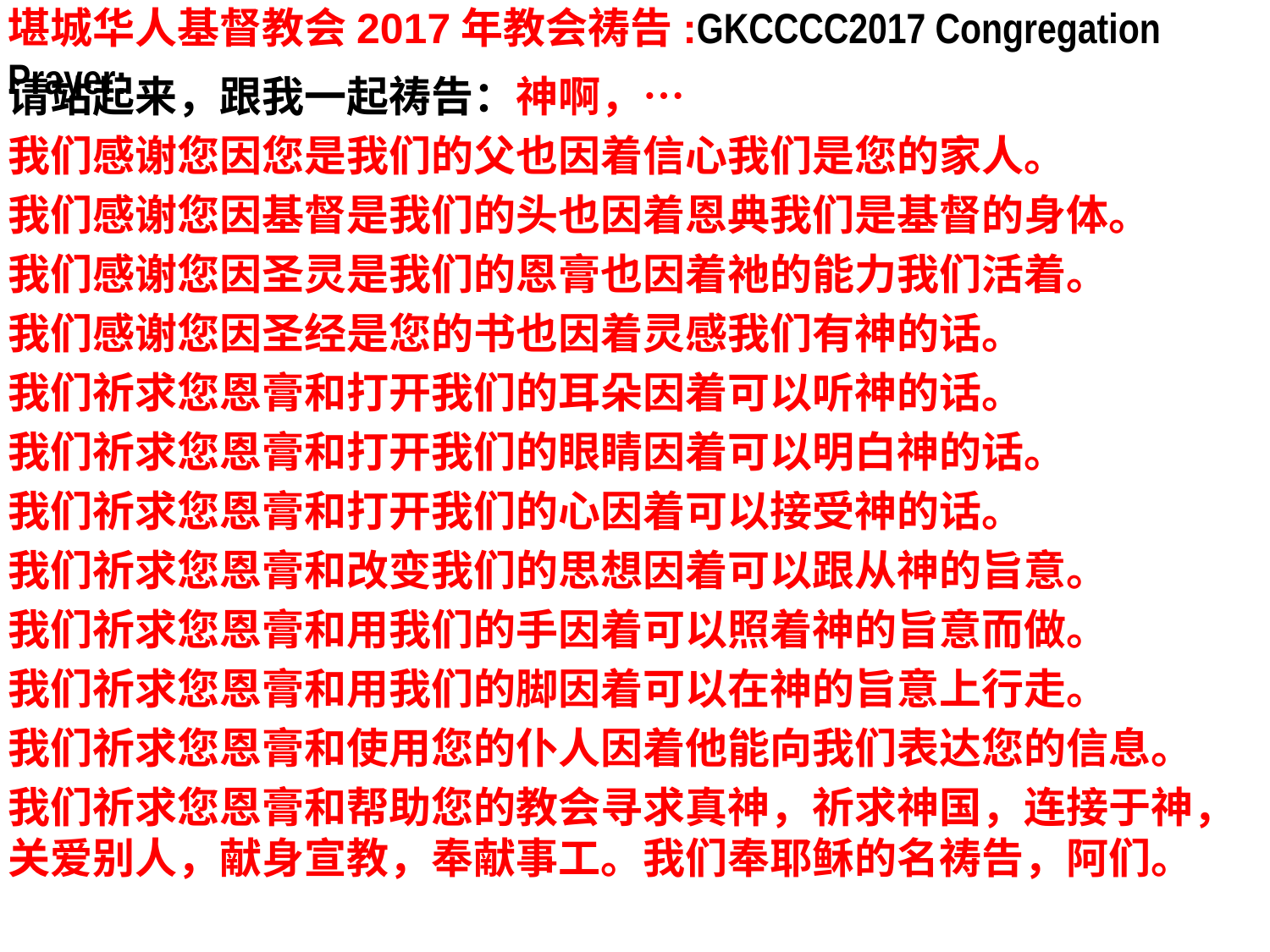

堪城华人基督教会2017年教会祷告:GKCCCC2017 Congregation Prayer:
请站起来，跟我一起祷告：神啊，…
我们感谢您因您是我们的父也因着信心我们是您的家人。
我们感谢您因基督是我们的头也因着恩典我们是基督的身体。
我们感谢您因圣灵是我们的恩膏也因着祂的能力我们活着。
我们感谢您因圣经是您的书也因着灵感我们有神的话。
我们祈求您恩膏和打开我们的耳朵因着可以听神的话。
我们祈求您恩膏和打开我们的眼睛因着可以明白神的话。
我们祈求您恩膏和打开我们的心因着可以接受神的话。
我们祈求您恩膏和改变我们的思想因着可以跟从神的旨意。
我们祈求您恩膏和用我们的手因着可以照着神的旨意而做。
我们祈求您恩膏和用我们的脚因着可以在神的旨意上行走。
我们祈求您恩膏和使用您的仆人因着他能向我们表达您的信息。
我们祈求您恩膏和帮助您的教会寻求真神，祈求神国，连接于神，关爱别人，献身宣教，奉献事工。我们奉耶稣的名祷告，阿们。